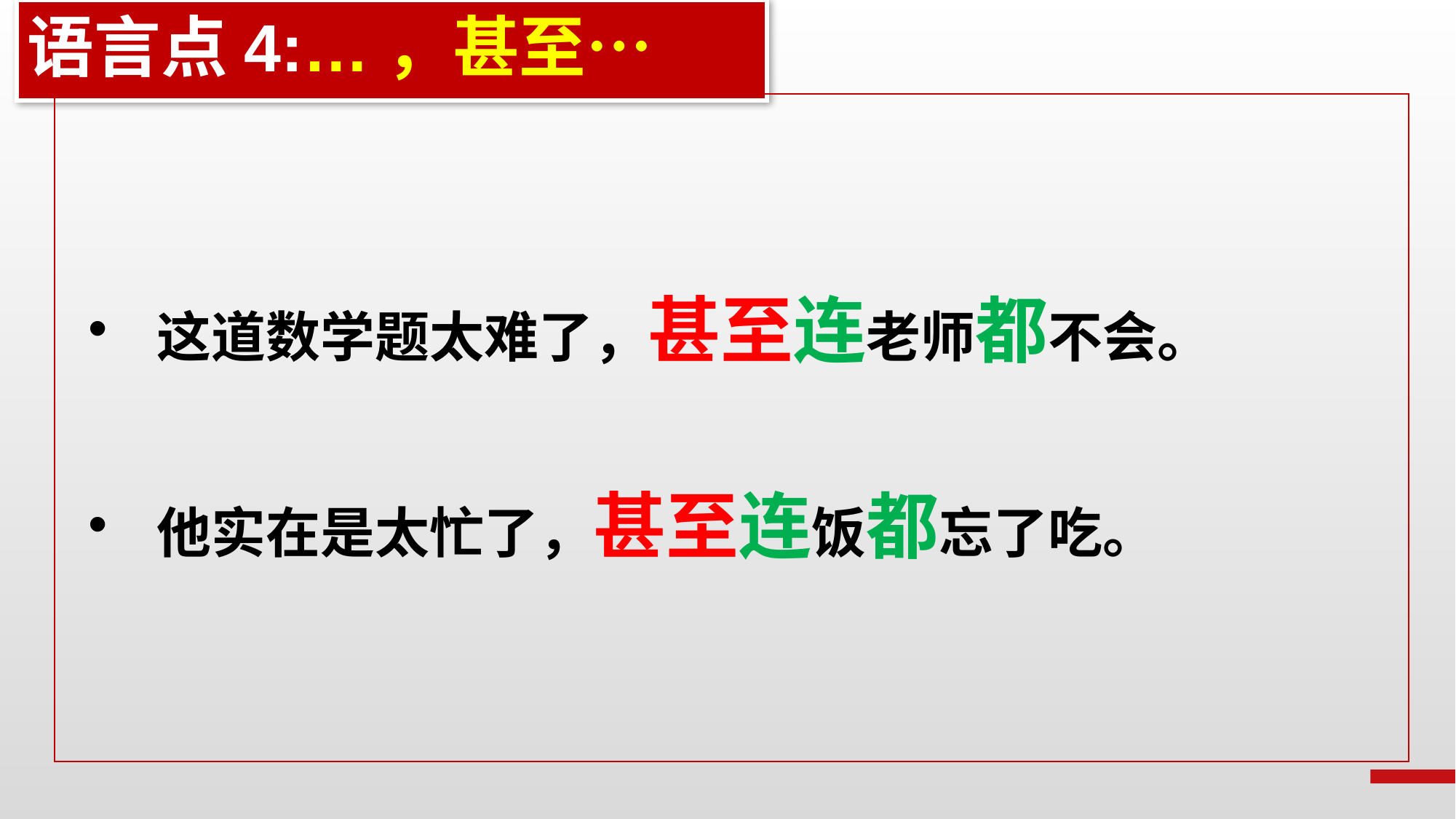

语言点4:…，甚至…

这道数学题太难了，甚至连老师都不会。
他实在是太忙了，甚至连饭都忘了吃。